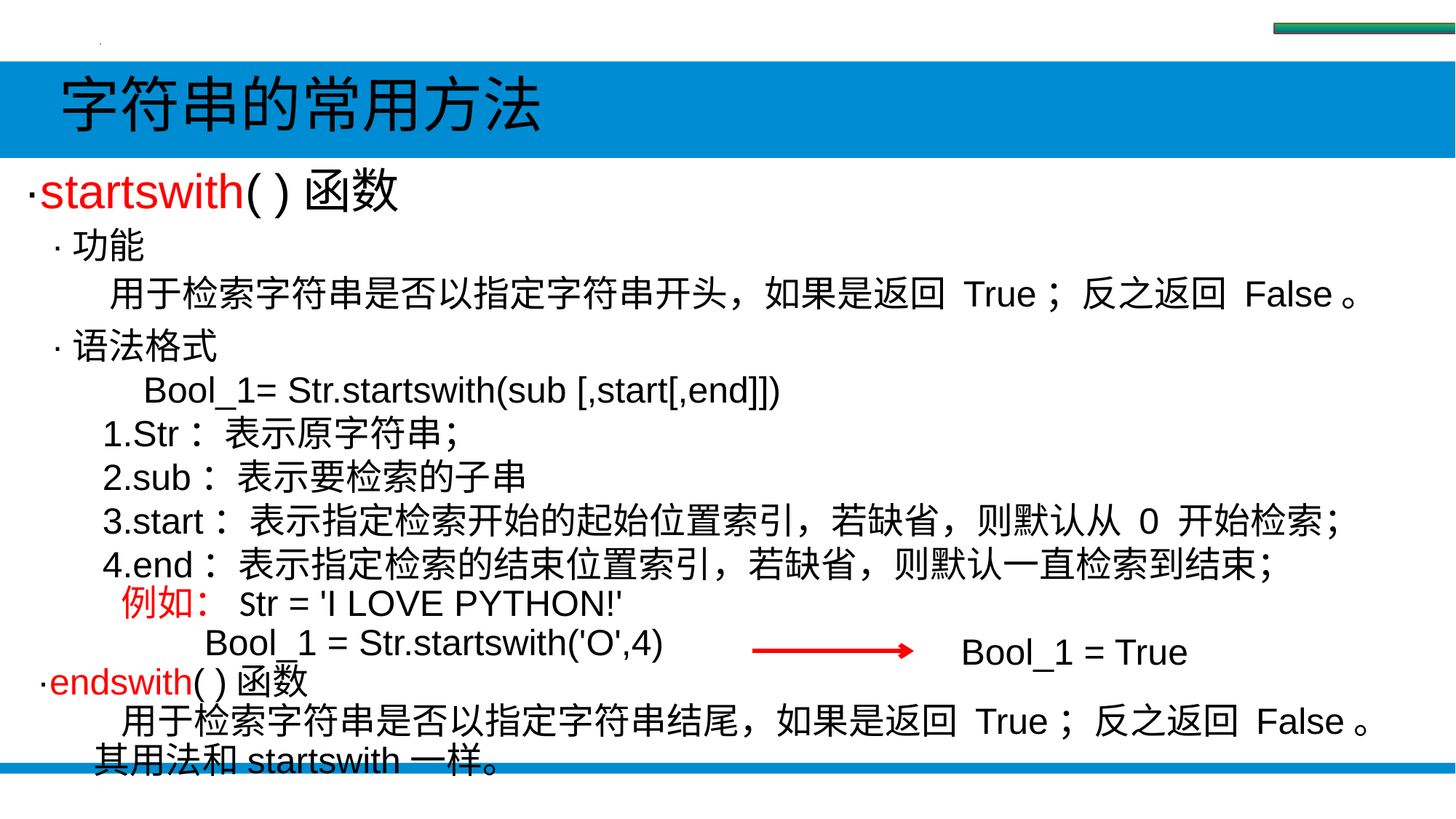

字符串

  字符串的常用方法
 ·startswith( )函数
    ·功能
           用于检索字符串是否以指定字符串开头，如果是返回 True；反之返回 False。
    ·语法格式
             Bool_1= Str.startswith(sub [,start[,end]])
         1.Str：表示原字符串；
         2.sub：表示要检索的子串
         3.start：表示指定检索开始的起始位置索引，若缺省，则默认从 0 开始检索；
         4.end：表示指定检索的结束位置索引，若缺省，则默认一直检索到结束；
          例如：Str = 'I LOVE PYTHON!'
                   Bool_1 = Str.startswith('O',4)
   ·endswith( )函数
          用于检索字符串是否以指定字符串结尾，如果是返回 True；反之返回 False。
         其用法和startswith一样。
Bool_1 = True
#